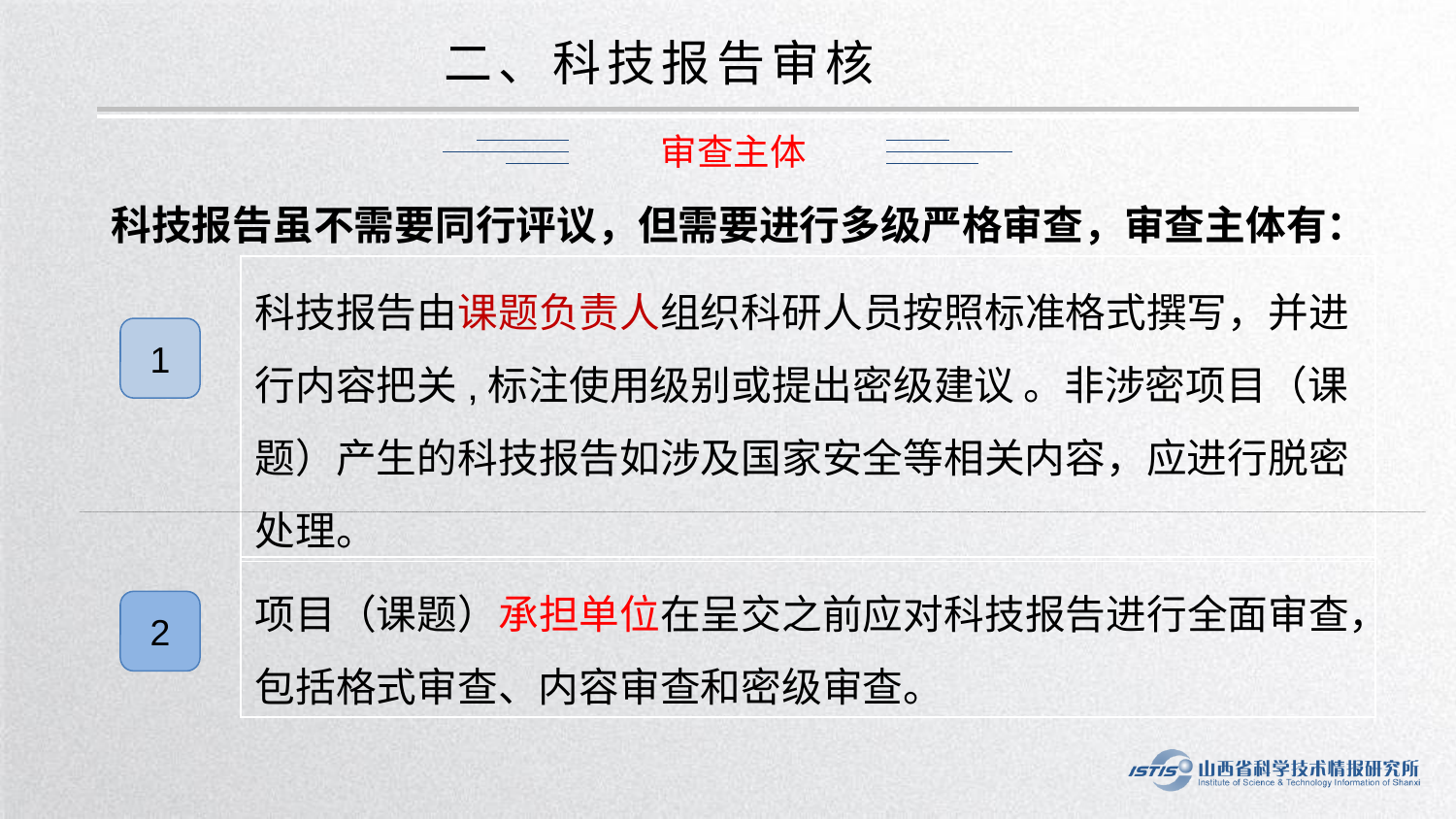

二、科技报告审核
审查主体

科技报告虽不需要同行评议，但需要进行多级严格审查，审查主体有：
科技报告由课题负责人组织科研人员按照标准格式撰写，并进行内容把关,标注使用级别或提出密级建议 。非涉密项目（课题）产生的科技报告如涉及国家安全等相关内容，应进行脱密处理。
1

项目（课题）承担单位在呈交之前应对科技报告进行全面审查，包括格式审查、内容审查和密级审查。
2